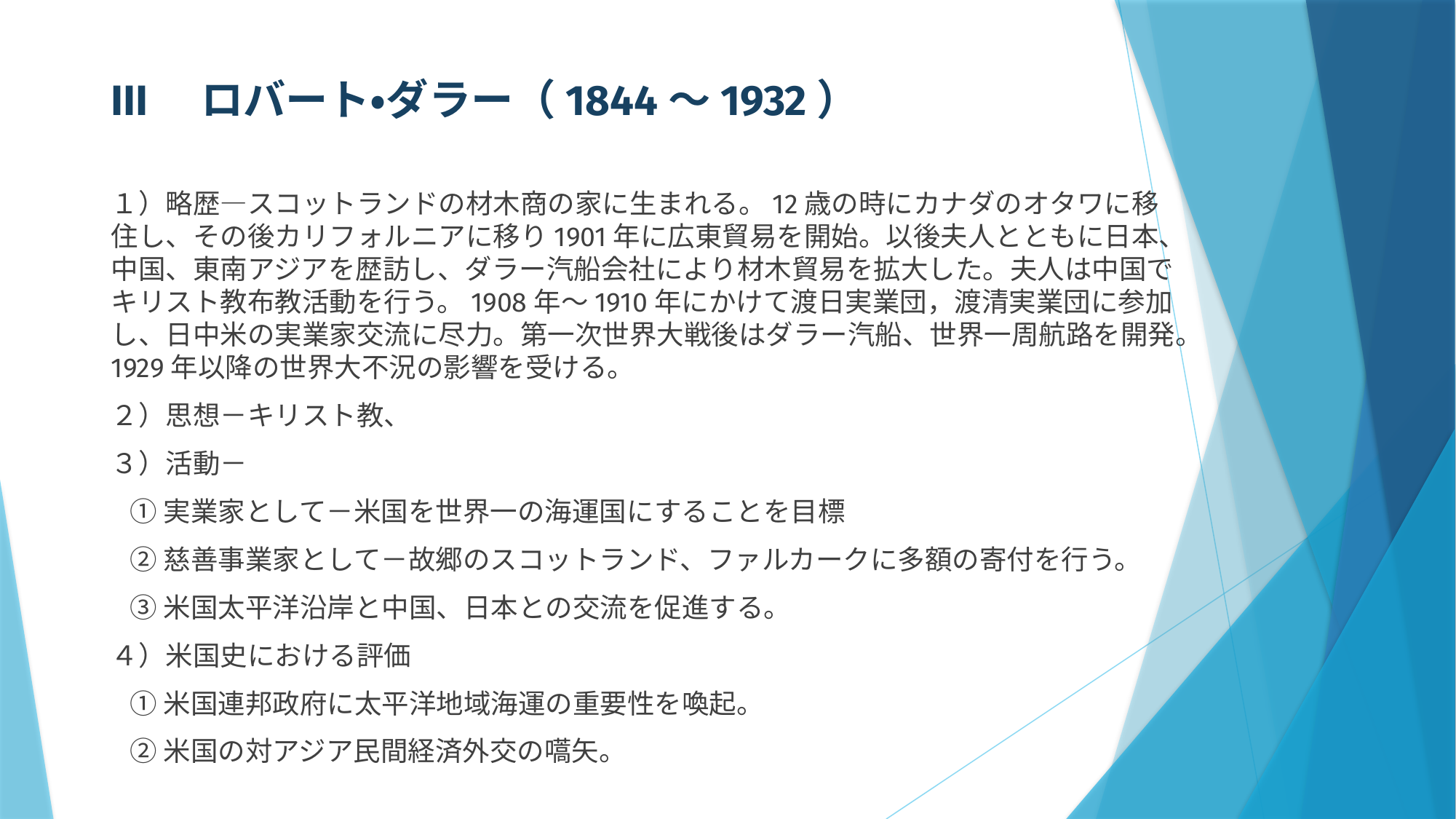

III　ロバート・ダラー（1844～1932）

１）略歴―スコットランドの材木商の家に生まれる。12歳の時にカナダのオタワに移住し、その後カリフォルニアに移り1901年に広東貿易を開始。以後夫人とともに日本、中国、東南アジアを歴訪し、ダラー汽船会社により材木貿易を拡大した。夫人は中国でキリスト教布教活動を行う。1908年～1910年にかけて渡日実業団，渡清実業団に参加し、日中米の実業家交流に尽力。第一次世界大戦後はダラー汽船、世界一周航路を開発。1929年以降の世界大不況の影響を受ける。
２）思想－キリスト教、
３）活動－
   ①実業家として－米国を世界一の海運国にすることを目標
   ②慈善事業家として－故郷のスコットランド、ファルカークに多額の寄付を行う。
   ③米国太平洋沿岸と中国、日本との交流を促進する。
４）米国史における評価
   ①米国連邦政府に太平洋地域海運の重要性を喚起。
   ②米国の対アジア民間経済外交の嚆矢。